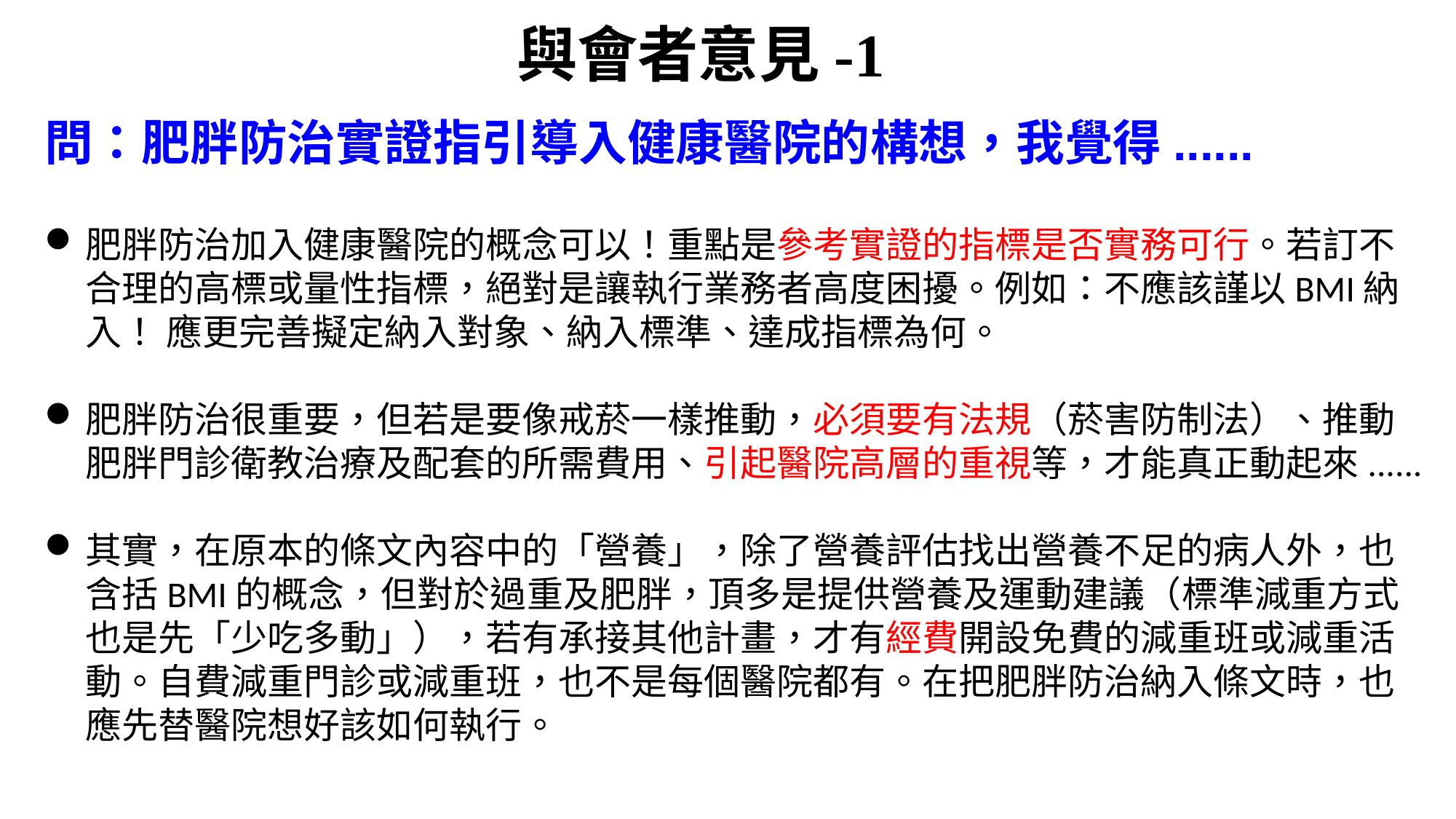

與會者意見-1
問：肥胖防治實證指引導入健康醫院的構想，我覺得......

肥胖防治加入健康醫院的概念可以！重點是參考實證的指標是否實務可行。若訂不合理的高標或量性指標，絕對是讓執行業務者高度困擾。例如：不應該謹以BMI納入！ 應更完善擬定納入對象、納入標準、達成指標為何。

肥胖防治很重要，但若是要像戒菸一樣推動，必須要有法規（菸害防制法）、推動肥胖門診衛教治療及配套的所需費用、引起醫院高層的重視等，才能真正動起來......

其實，在原本的條文內容中的「營養」，除了營養評估找出營養不足的病人外，也含括BMI的概念，但對於過重及肥胖，頂多是提供營養及運動建議（標準減重方式也是先「少吃多動」），若有承接其他計畫，才有經費開設免費的減重班或減重活動。自費減重門診或減重班，也不是每個醫院都有。在把肥胖防治納入條文時，也應先替醫院想好該如何執行。